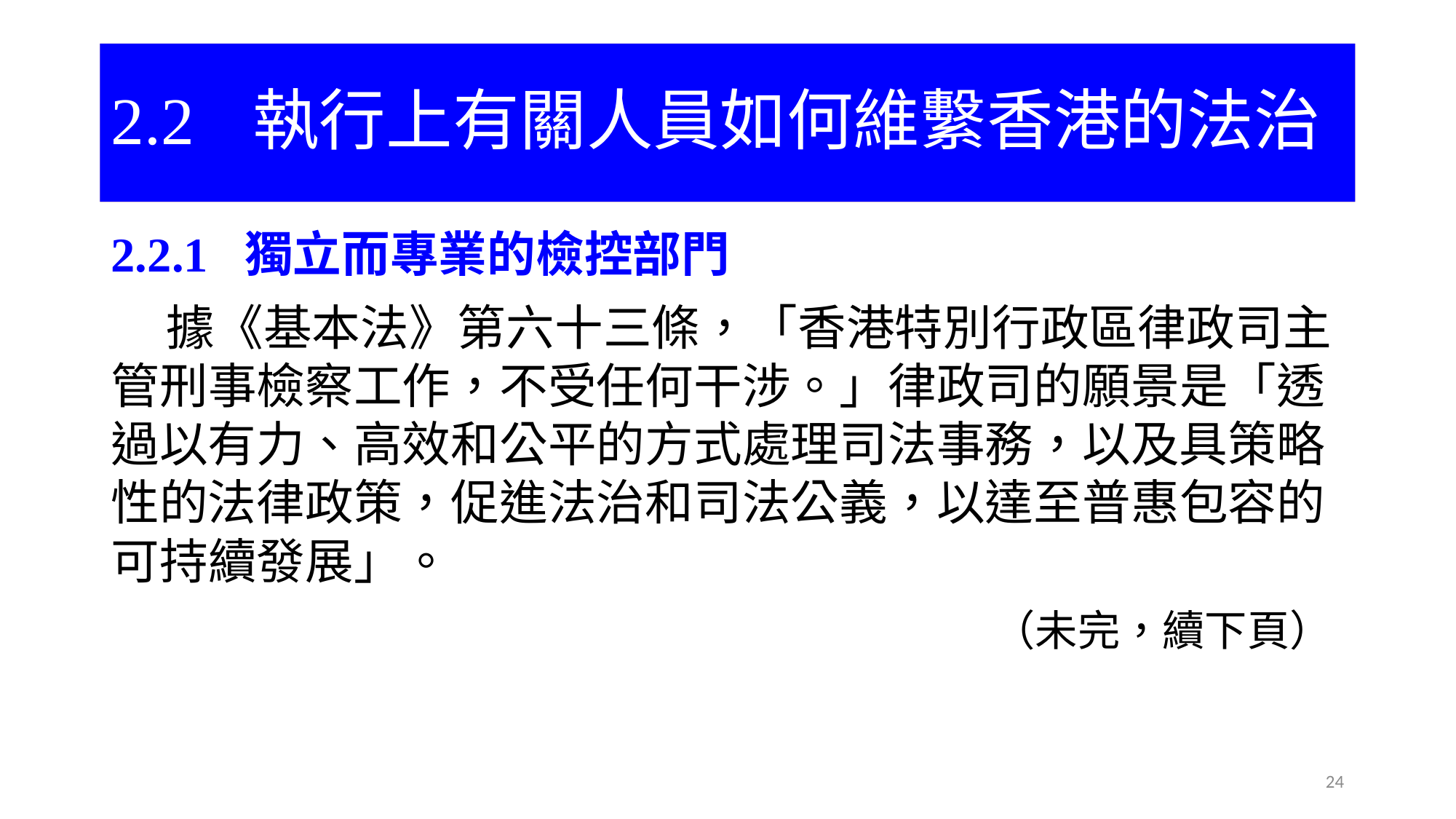

# 1.2	三個重點
2.2	 執行上有關人員如何維繫香港的法治
2.2.1  獨立而專業的檢控部門
    據《基本法》第六十三條，「香港特別行政區律政司主管刑事檢察工作，不受任何干涉。」律政司的願景是「透過以有力、高效和公平的方式處理司法事務，以及具策略性的法律政策，促進法治和司法公義，以達至普惠包容的可持續發展」。
（未完，續下頁）

24